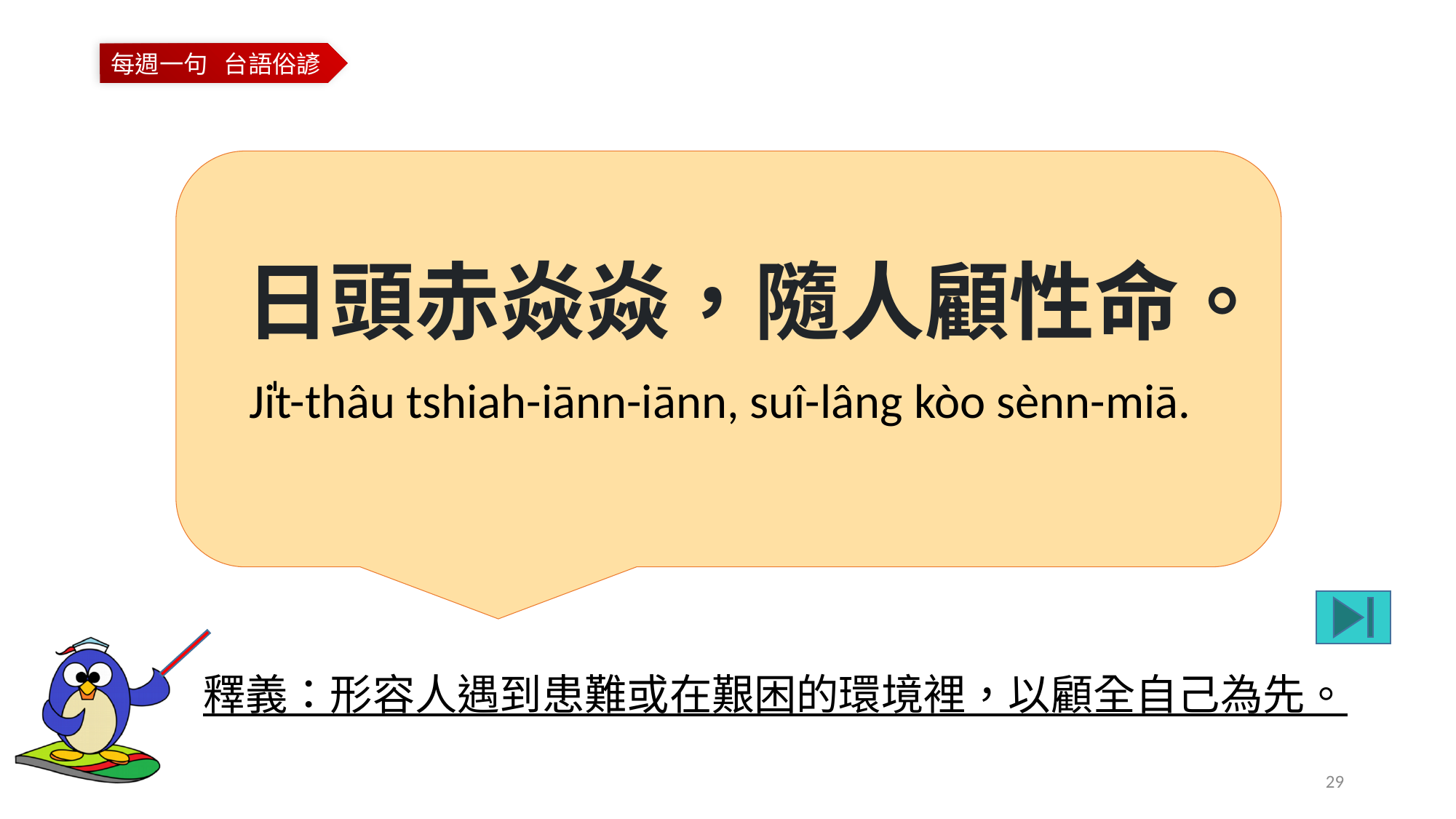

日頭赤焱焱，隨人顧性命。
Ji̍t-thâu tshiah-iānn-iānn, suî-lâng kòo sènn-miā.

釋義：形容人遇到患難或在艱困的環境裡，以顧全自己為先。
29